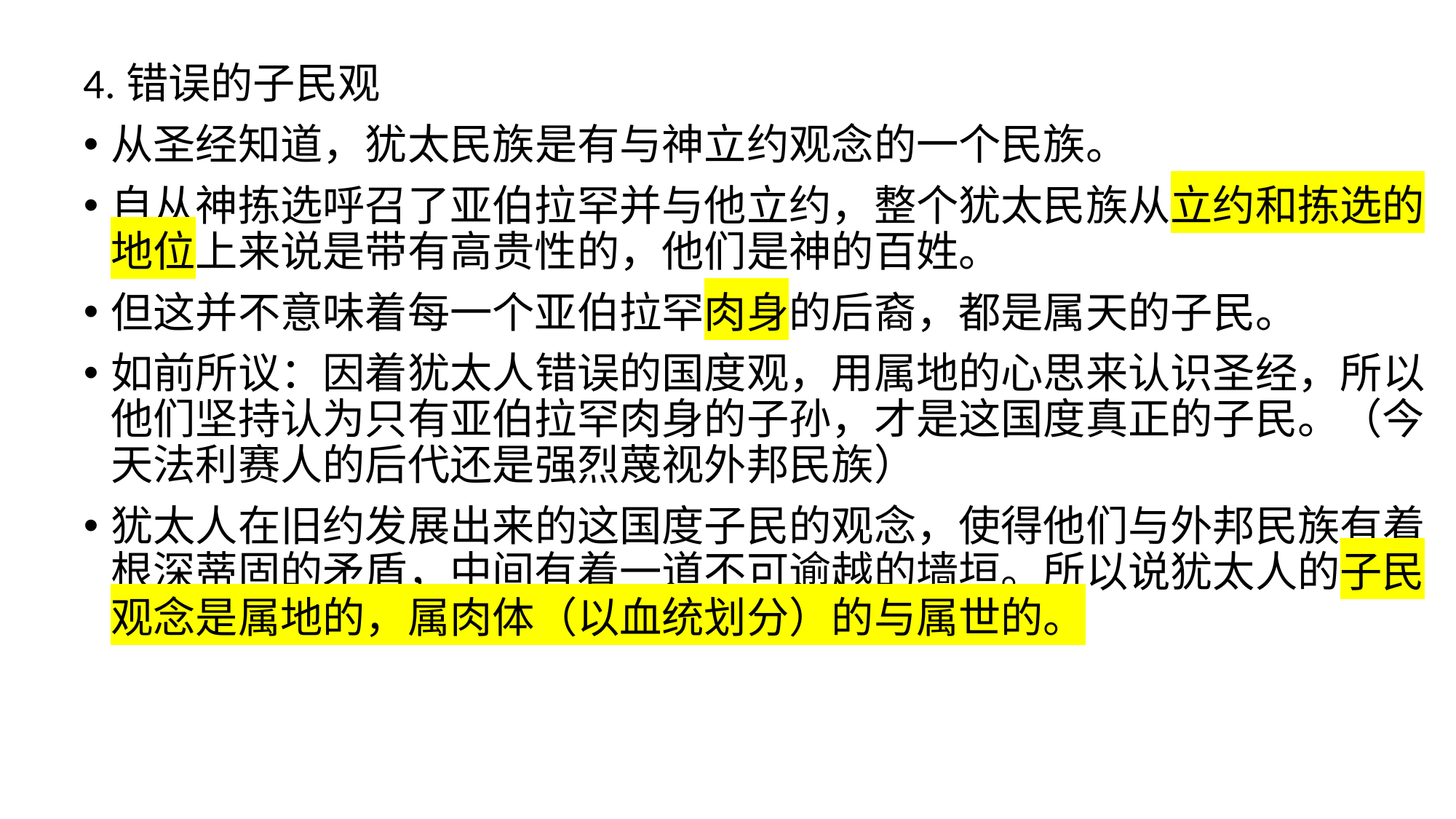

4.错误的子民观
从圣经知道，犹太民族是有与神立约观念的一个民族。
自从神拣选呼召了亚伯拉罕并与他立约，整个犹太民族从立约和拣选的地位上来说是带有高贵性的，他们是神的百姓。
但这并不意味着每一个亚伯拉罕肉身的后裔，都是属天的子民。
如前所议：因着犹太人错误的国度观，用属地的心思来认识圣经，所以他们坚持认为只有亚伯拉罕肉身的子孙，才是这国度真正的子民。（今天法利赛人的后代还是强烈蔑视外邦民族）
犹太人在旧约发展出来的这国度子民的观念，使得他们与外邦民族有着根深蒂固的矛盾，中间有着一道不可逾越的墙垣。所以说犹太人的子民观念是属地的，属肉体（以血统划分）的与属世的。